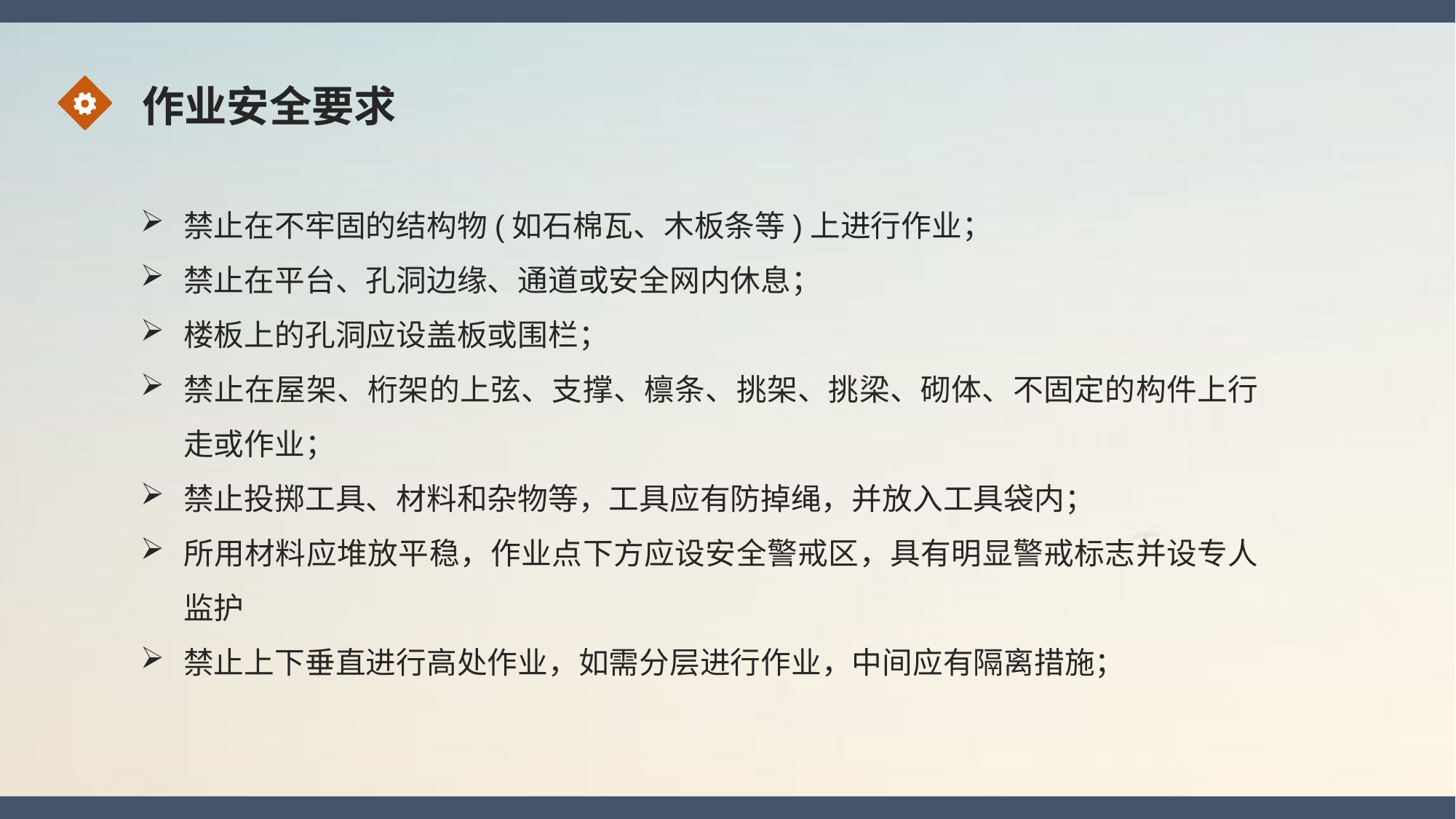

作业安全要求

禁止在不牢固的结构物(如石棉瓦、木板条等)上进行作业；
禁止在平台、孔洞边缘、通道或安全网内休息；
楼板上的孔洞应设盖板或围栏；
禁止在屋架、桁架的上弦、支撑、檩条、挑架、挑梁、砌体、不固定的构件上行走或作业；
禁止投掷工具、材料和杂物等，工具应有防掉绳，并放入工具袋内；
所用材料应堆放平稳，作业点下方应设安全警戒区，具有明显警戒标志并设专人监护
禁止上下垂直进行高处作业，如需分层进行作业，中间应有隔离措施；